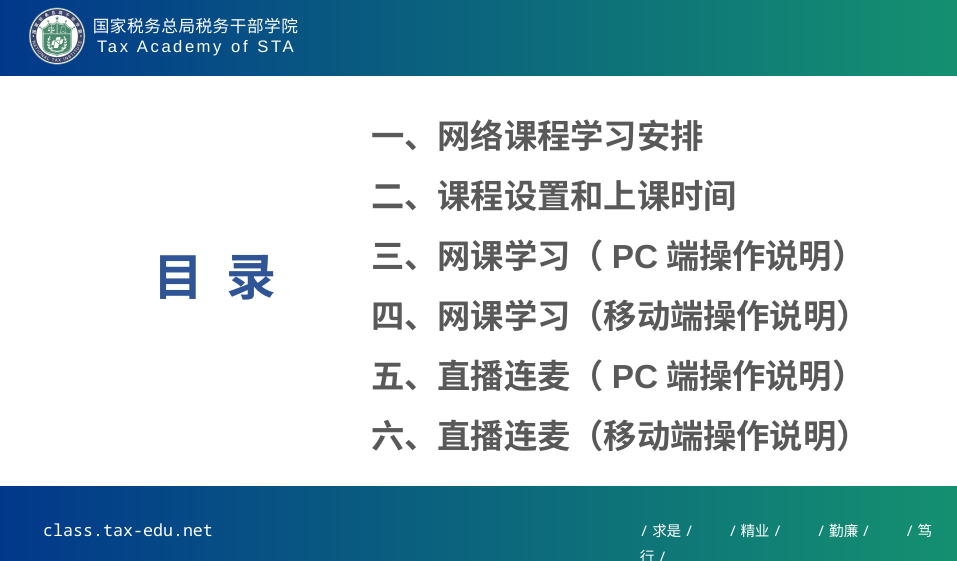

一、网络课程学习安排
二、课程设置和上课时间
三、网课学习（PC端操作说明）
四、网课学习（移动端操作说明）
五、直播连麦（PC端操作说明）
六、直播连麦（移动端操作说明）
目  录